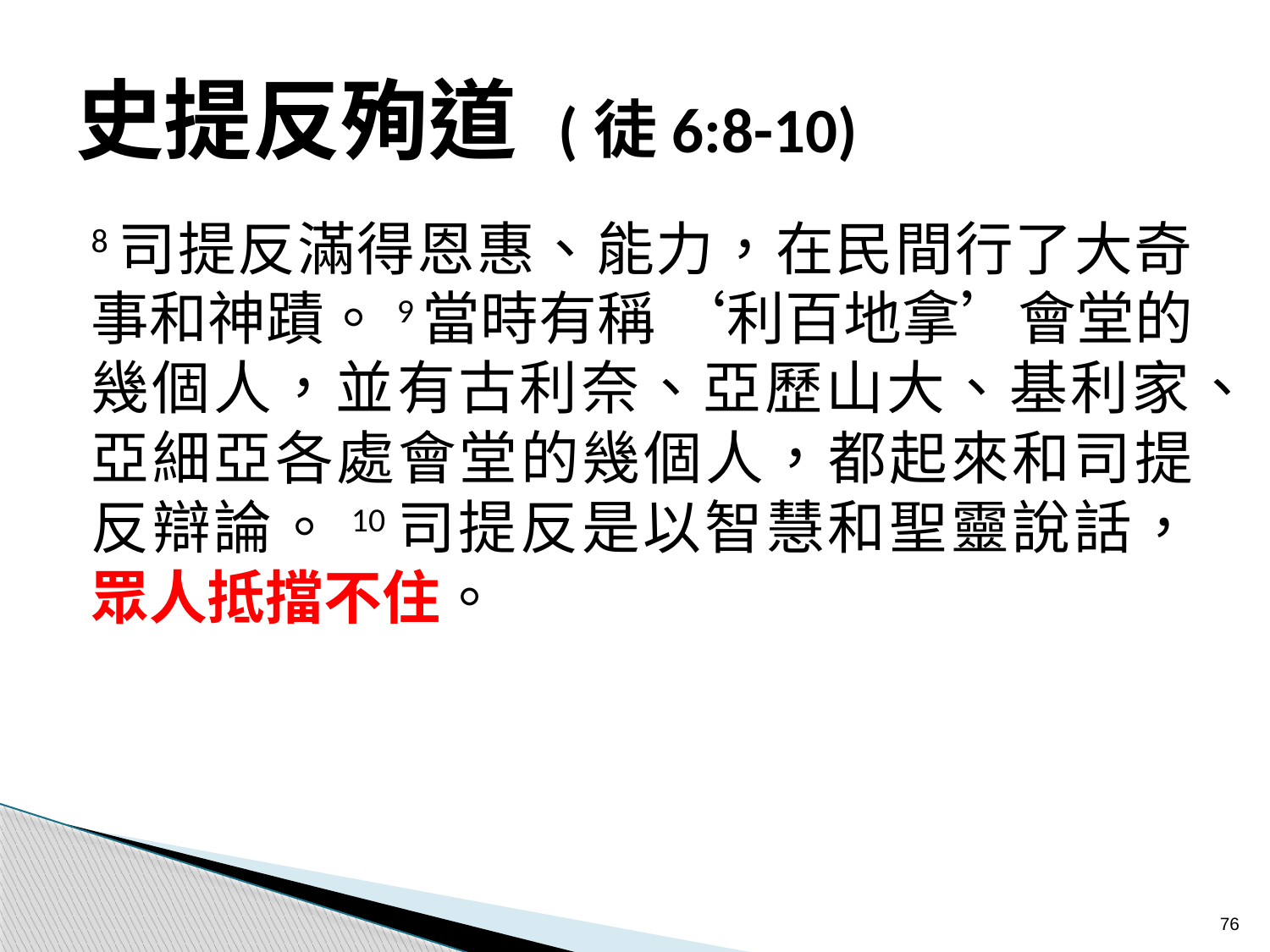

# 史提反殉道 (徒6:8-10)
8司提反滿得恩惠、能力，在民間行了大奇事和神蹟。9當時有稱 ‘利百地拿’會堂的幾個人，並有古利奈、亞歷山大、基利家、亞細亞各處會堂的幾個人，都起來和司提反辯論。10司提反是以智慧和聖靈說話，眾人抵擋不住。
76